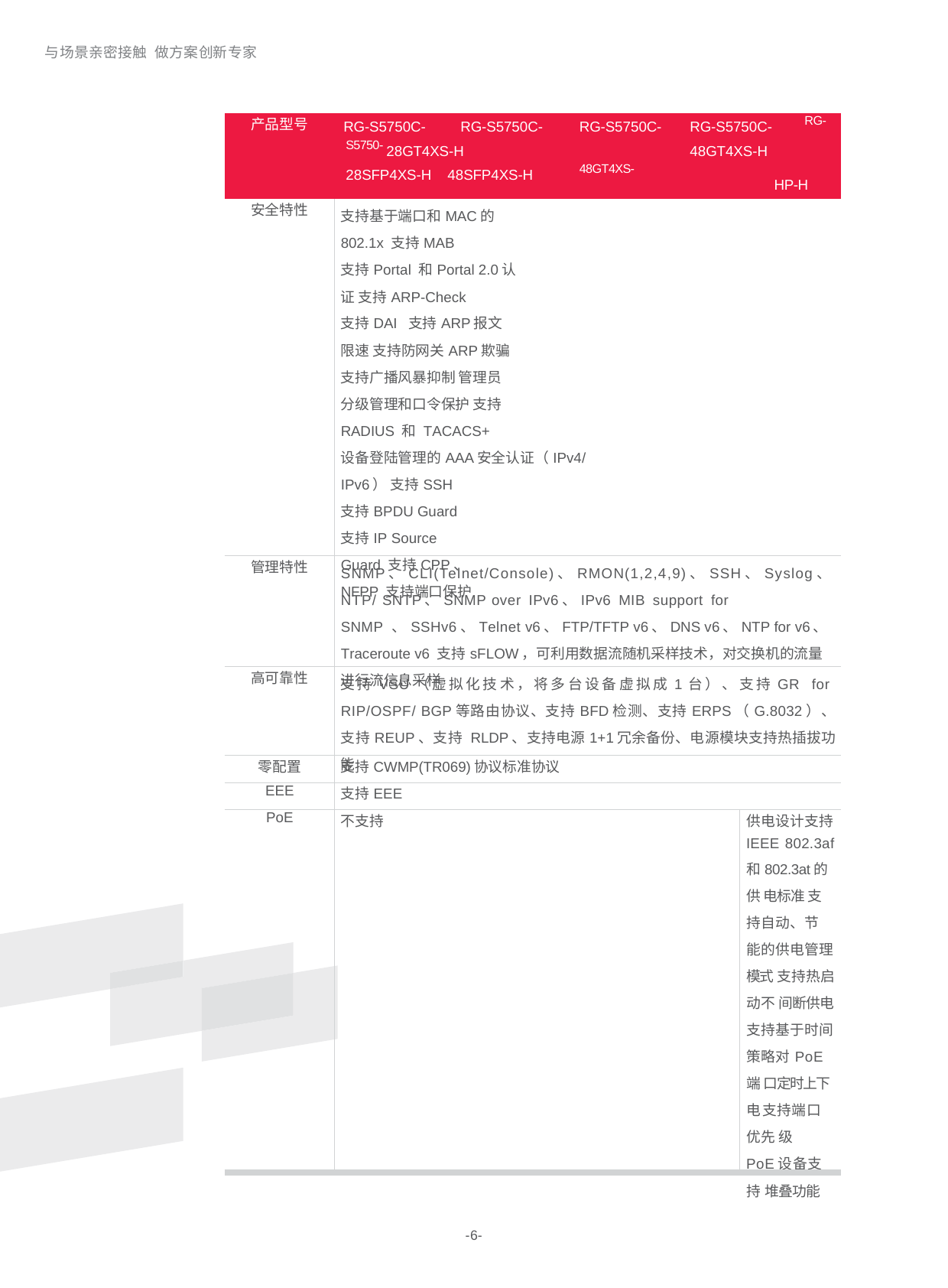

与场景亲密接触  做方案创新专家
| 产品型号 | RG-S5750C- RG-S5750C- RG-S5750C- RG-S5750C- RG-S5750- 28GT4XS-H 48GT4XS-H 28SFP4XS-H 48SFP4XS-H 48GT4XS- HP-H |  |
| --- | --- | --- |
| 安全特性 | 支持基于端口和MAC的802.1x 支持MAB 支持Portal 和Portal 2.0认证 支持ARP-Check 支持DAI 支持ARP报文限速 支持防网关ARP欺骗 支持广播风暴抑制 管理员分级管理和口令保护 支持RADIUS 和 TACACS+ 设备登陆管理的AAA安全认证（IPv4/IPv6） 支持SSH 支持BPDU Guard 支持IP Source Guard 支持CPP、NFPP 支持端口保护 |  |
| 管理特性 | SNMP、CLI(Telnet/Console)、RMON(1,2,4,9)、SSH、Syslog、NTP/ SNTP、SNMP over IPv6、IPv6 MIB support for SNMP 、SSHv6、Telnet v6、FTP/TFTP v6、DNS v6、NTP for v6、Traceroute v6 支持sFLOW，可利用数据流随机采样技术，对交换机的流量进行流信息采样 |  |
| 高可靠性 | 支持VSU（虚拟化技术，将多台设备虚拟成1台）、支持GR for RIP/OSPF/ BGP等路由协议、支持BFD检测、支持ERPS（G.8032）、支持REUP、支持 RLDP、支持电源1+1冗余备份、电源模块支持热插拔功能 |  |
| 零配置 | 支持CWMP(TR069)协议标准协议 |  |
| EEE | 支持EEE |  |
| PoE | 不支持 | 供电设计支持 IEEE 802.3af 和802.3at的供 电标准 支持自动、节 能的供电管理 模式 支持热启动不 间断供电 支持基于时间 策略对PoE端 口定时上下电 支持端口优先 级 PoE设备支持 堆叠功能 |

-6-